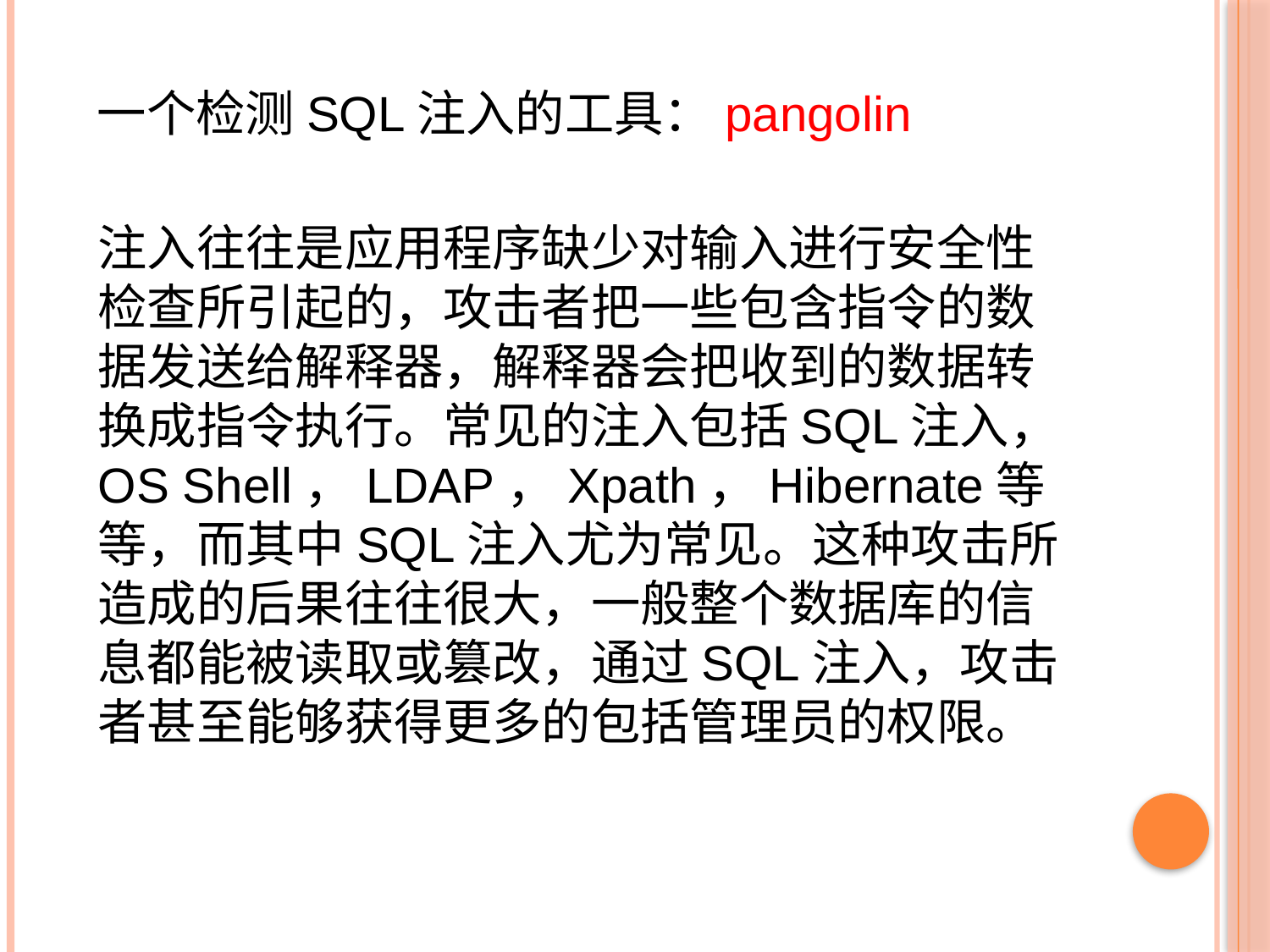

一个检测SQL注入的工具：pangolin
注入往往是应用程序缺少对输入进行安全性检查所引起的，攻击者把一些包含指令的数据发送给解释器，解释器会把收到的数据转换成指令执行。常见的注入包括SQL注入，OS Shell，LDAP，Xpath，Hibernate等等，而其中SQL注入尤为常见。这种攻击所造成的后果往往很大，一般整个数据库的信息都能被读取或篡改，通过SQL注入，攻击者甚至能够获得更多的包括管理员的权限。